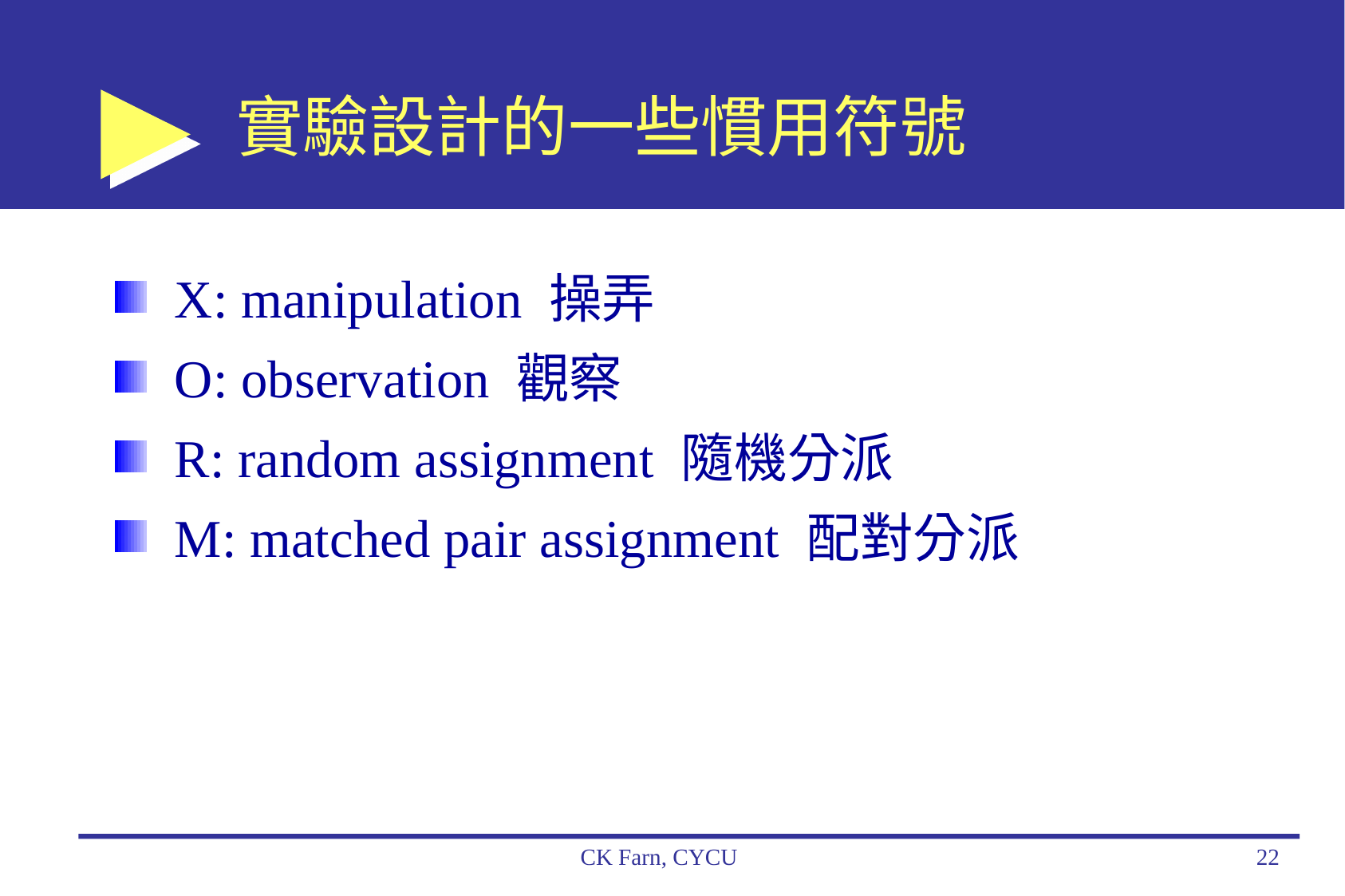

# 實驗設計的一些慣用符號
X: manipulation 操弄
O: observation 觀察
R: random assignment 隨機分派
M: matched pair assignment 配對分派
CK Farn, CYCU
22